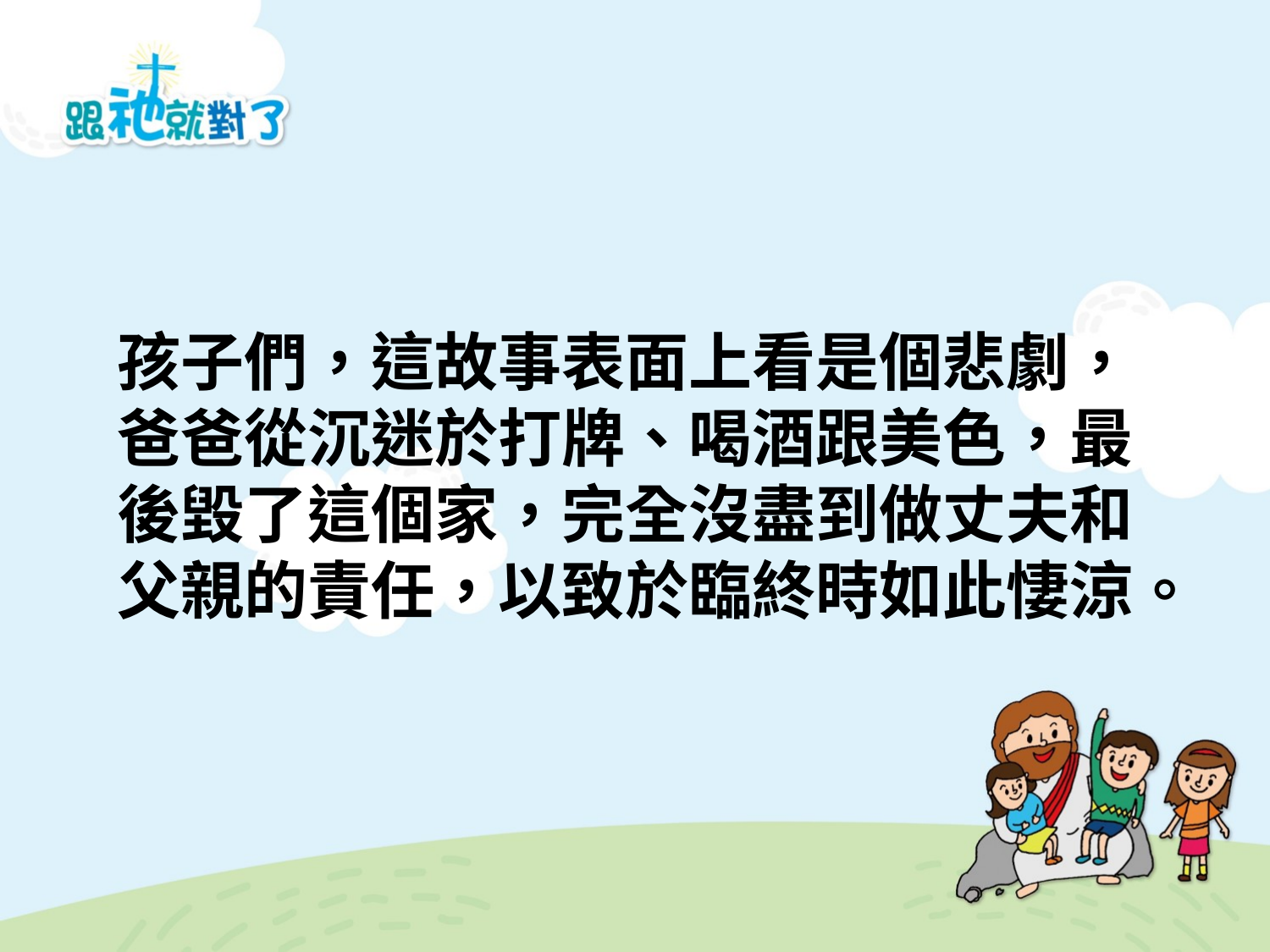

孩子們，這故事表面上看是個悲劇，爸爸從沉迷於打牌、喝酒跟美色，最後毀了這個家，完全沒盡到做丈夫和父親的責任，以致於臨終時如此悽涼。